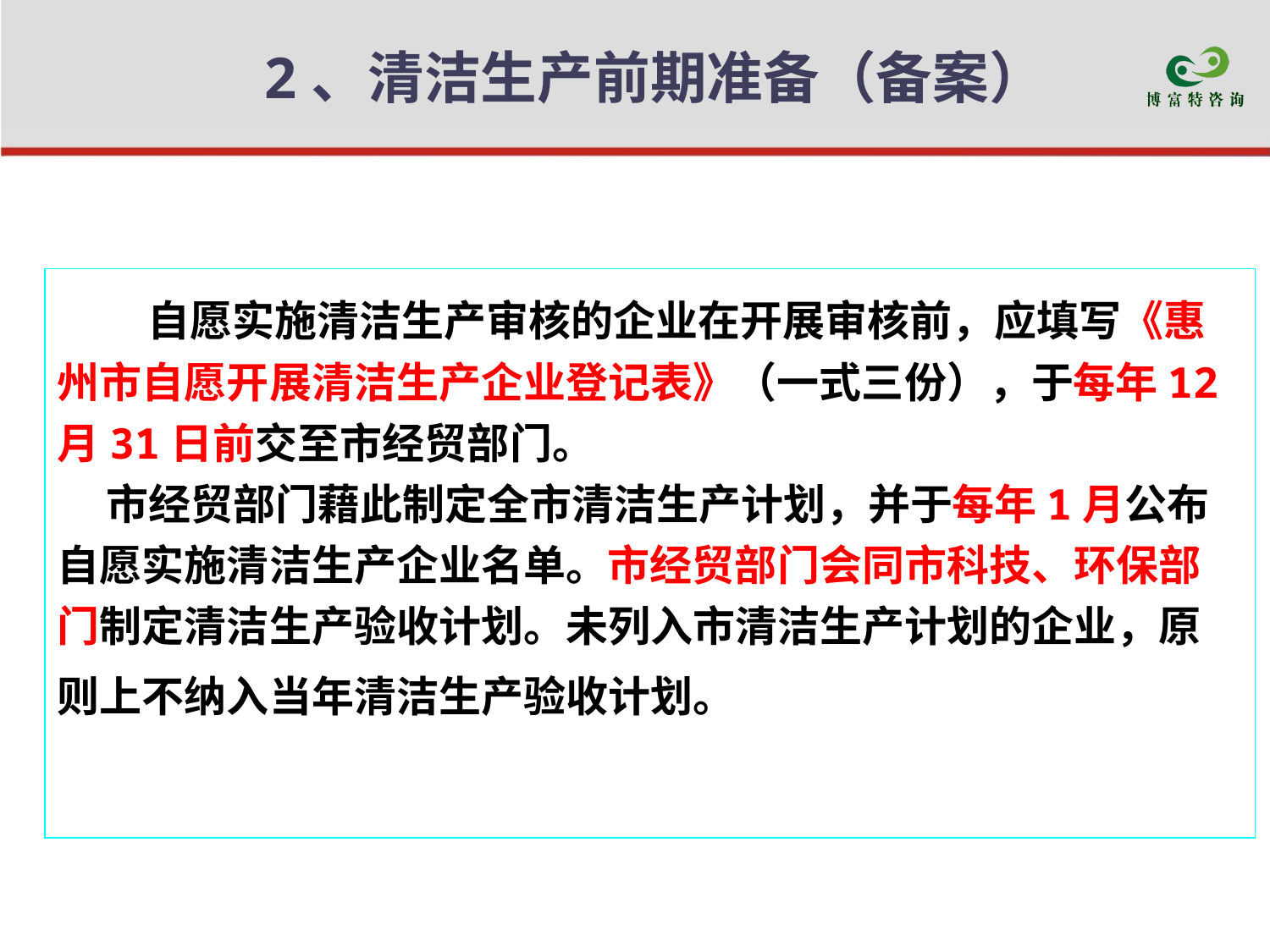

# 2、清洁生产前期准备（备案）
       自愿实施清洁生产审核的企业在开展审核前，应填写《惠州市自愿开展清洁生产企业登记表》（一式三份），于每年12月31日前交至市经贸部门。
    市经贸部门藉此制定全市清洁生产计划，并于每年1月公布自愿实施清洁生产企业名单。市经贸部门会同市科技、环保部门制定清洁生产验收计划。未列入市清洁生产计划的企业，原则上不纳入当年清洁生产验收计划。